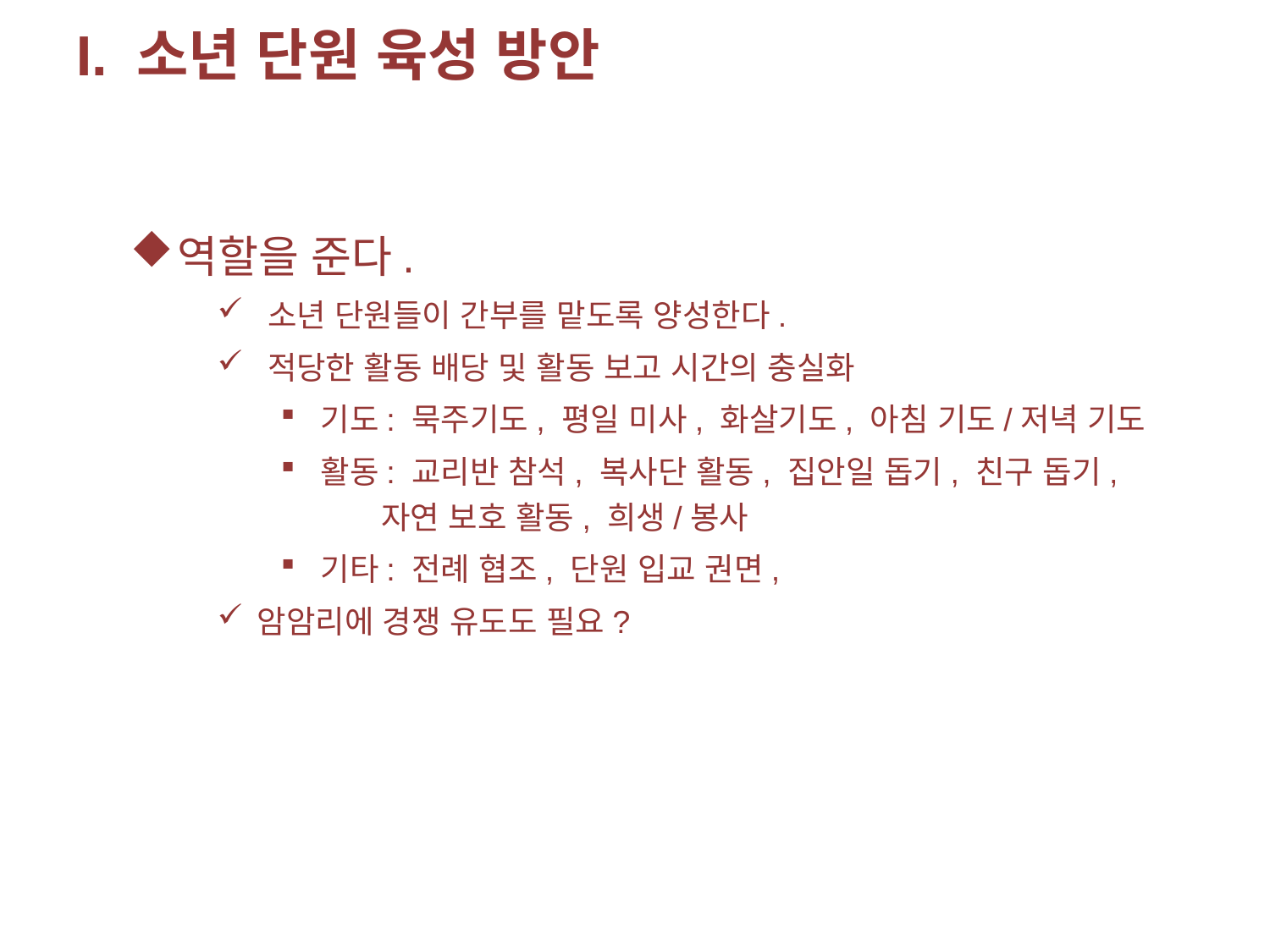

I. 소년 단원 육성 방안
역할을 준다.
소년 단원들이 간부를 맡도록 양성한다.
적당한 활동 배당 및 활동 보고 시간의 충실화
기도: 묵주기도, 평일 미사, 화살기도, 아침 기도/저녁 기도
활동: 교리반 참석, 복사단 활동, 집안일 돕기, 친구 돕기,               자연 보호 활동, 희생/봉사
기타: 전례 협조, 단원 입교 권면,
암암리에 경쟁 유도도 필요?